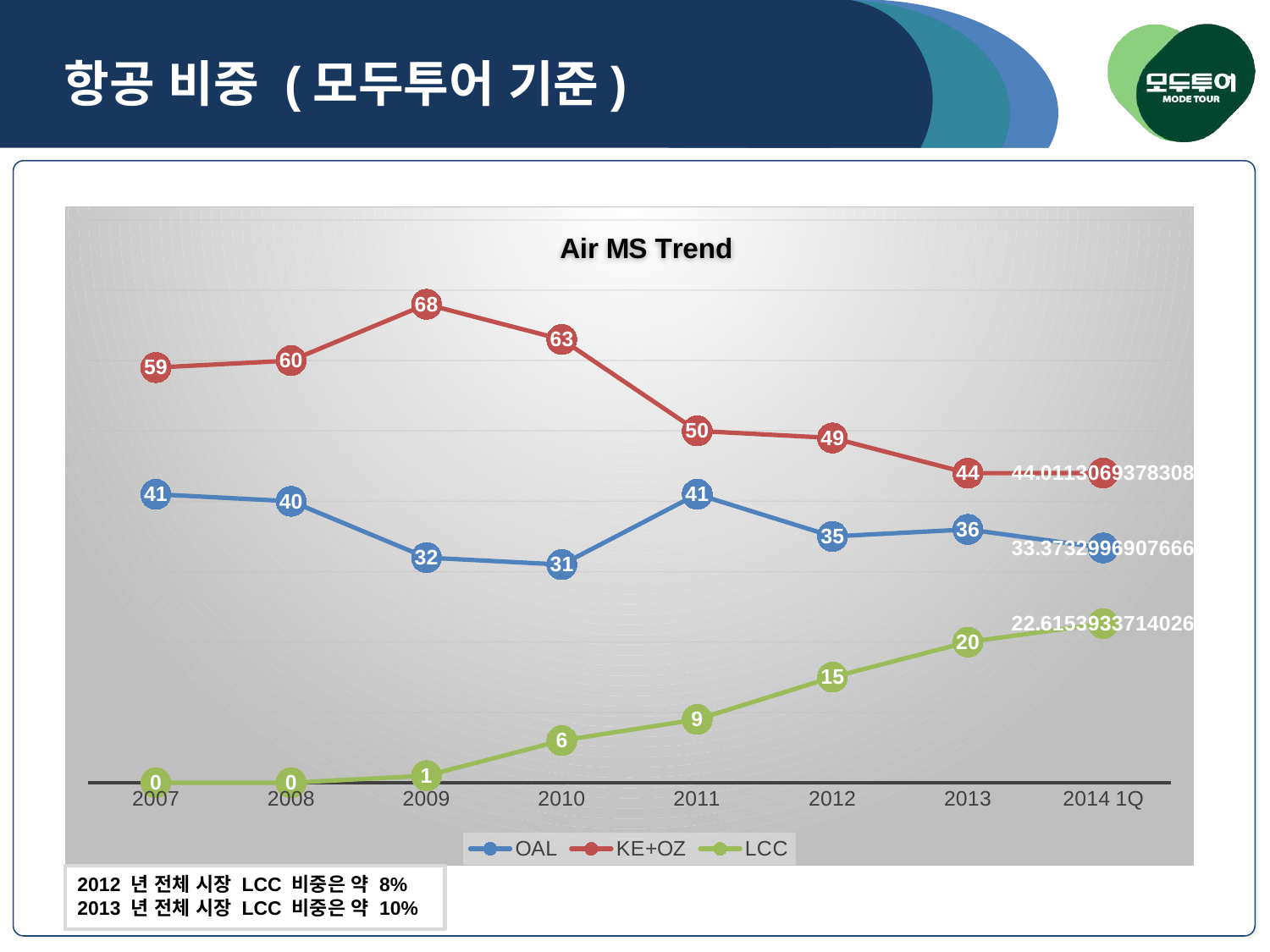

항공 비중 (모두투어 기준)

### Chart

| Category | OAL | KE+OZ | LCC |
|---|---|---|---|
| 2007 | 41.0 | 59.0 | 0.0 |
| 2008 | 40.0 | 60.0 | 0.0 |
| 2009 | 32.0 | 68.0 | 1.0 |
| 2010 | 31.0 | 63.0 | 6.0 |
| 2011 | 41.0 | 50.0 | 9.0 |
| 2012 | 35.0 | 49.0 | 15.0 |
| 2013 | 36.0 | 44.0 | 20.0 |
| 2014 1Q | 33.373299690766636 | 44.01130693783081 | 22.615393371402554 |
2012 년 전체 시장 LCC 비중은 약 8%
2013 년 전체 시장 LCC 비중은 약 10%